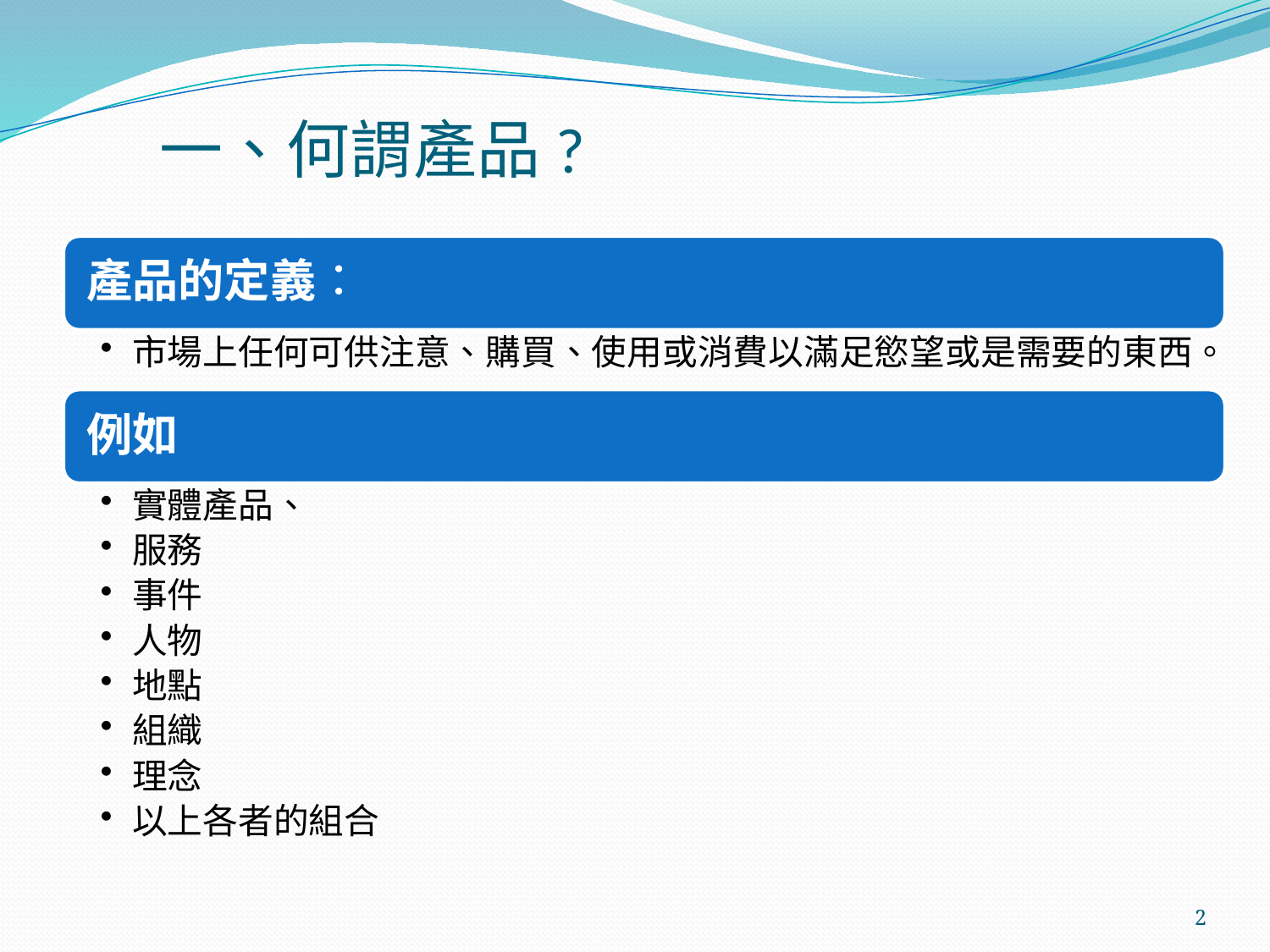

# 一、何謂產品?
產品的定義：
市場上任何可供注意、購買、使用或消費以滿足慾望或是需要的東西。
例如
實體產品、
服務
事件
人物
地點
組織
理念
以上各者的組合
2